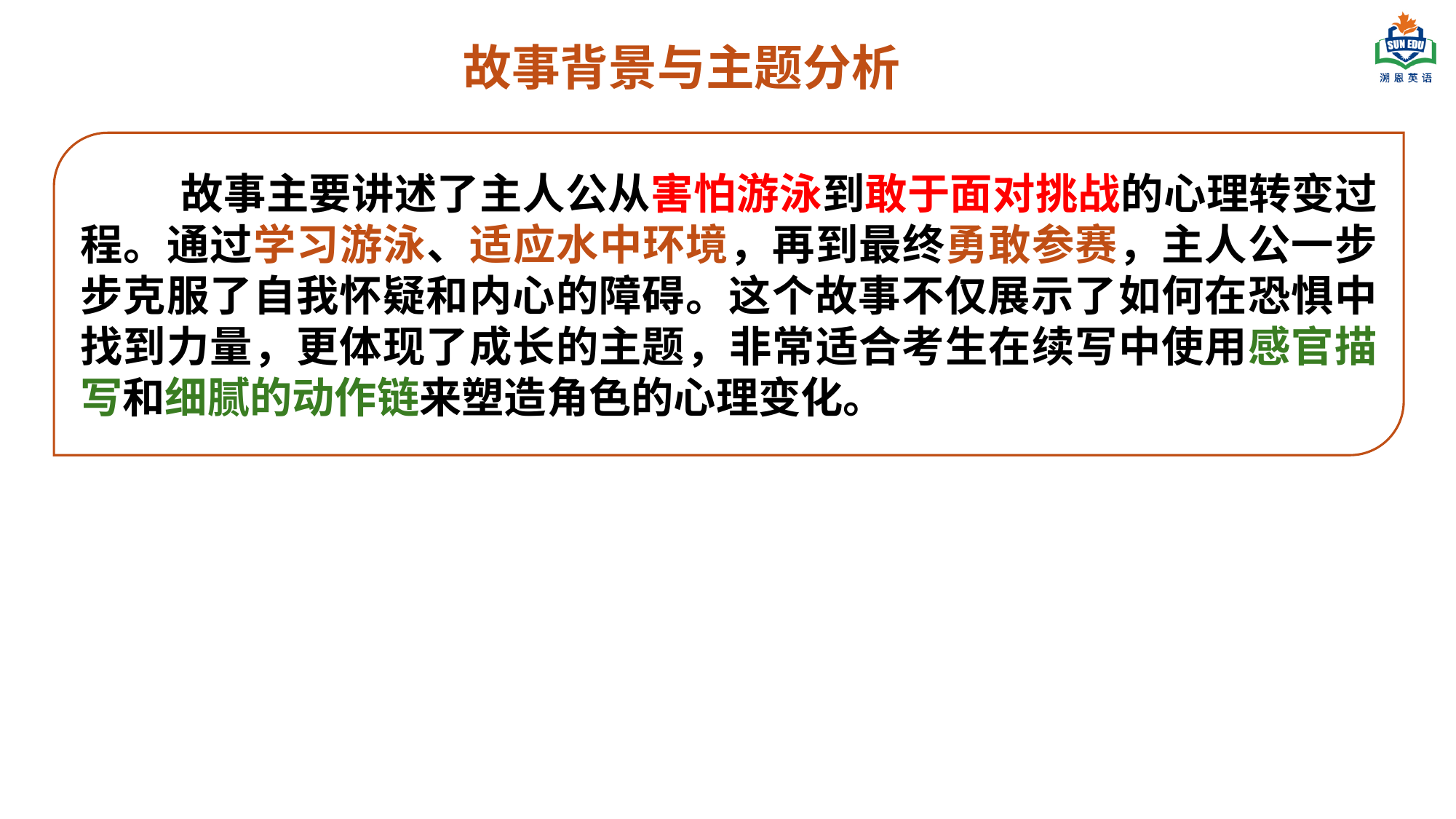

故事背景与主题分析
         故事主要讲述了主人公从害怕游泳到敢于面对挑战的心理转变过程。通过学习游泳、适应水中环境，再到最终勇敢参赛，主人公一步步克服了自我怀疑和内心的障碍。这个故事不仅展示了如何在恐惧中找到力量，更体现了成长的主题，非常适合考生在续写中使用感官描写和细腻的动作链来塑造角色的心理变化。